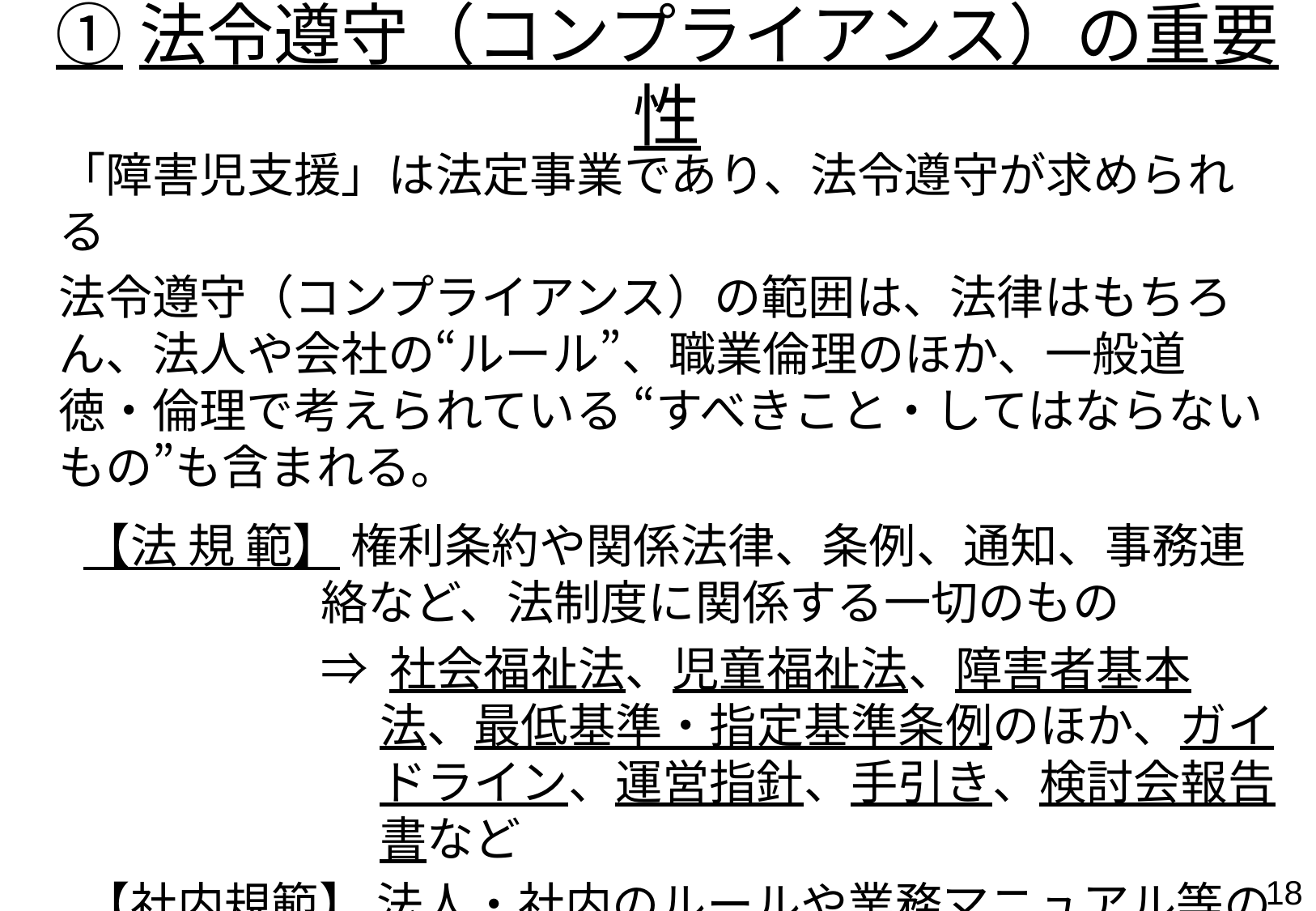

# ①法令遵守（コンプライアンス）の重要性
「障害児支援」は法定事業であり、法令遵守が求められる
法令遵守（コンプライアンス）の範囲は、法律はもちろん、法人や会社の“ルール”、職業倫理のほか、一般道徳・倫理で考えられている “すべきこと・してはならないもの”も含まれる。
【法 規 範】 権利条約や関係法律、条例、通知、事務連絡など、法制度に関係する一切のもの
⇒ 社会福祉法、児童福祉法、障害者基本法、最低基準・指定基準条例のほか、ガイドライン、運営指針、手引き、検討会報告書など
【社内規範】 法人・社内のルールや業務マニュアル等の規則
【倫理規範】 職務上守らねばいけない倫理・規範、人として守らなければいけない社会的倫理・規範など

18